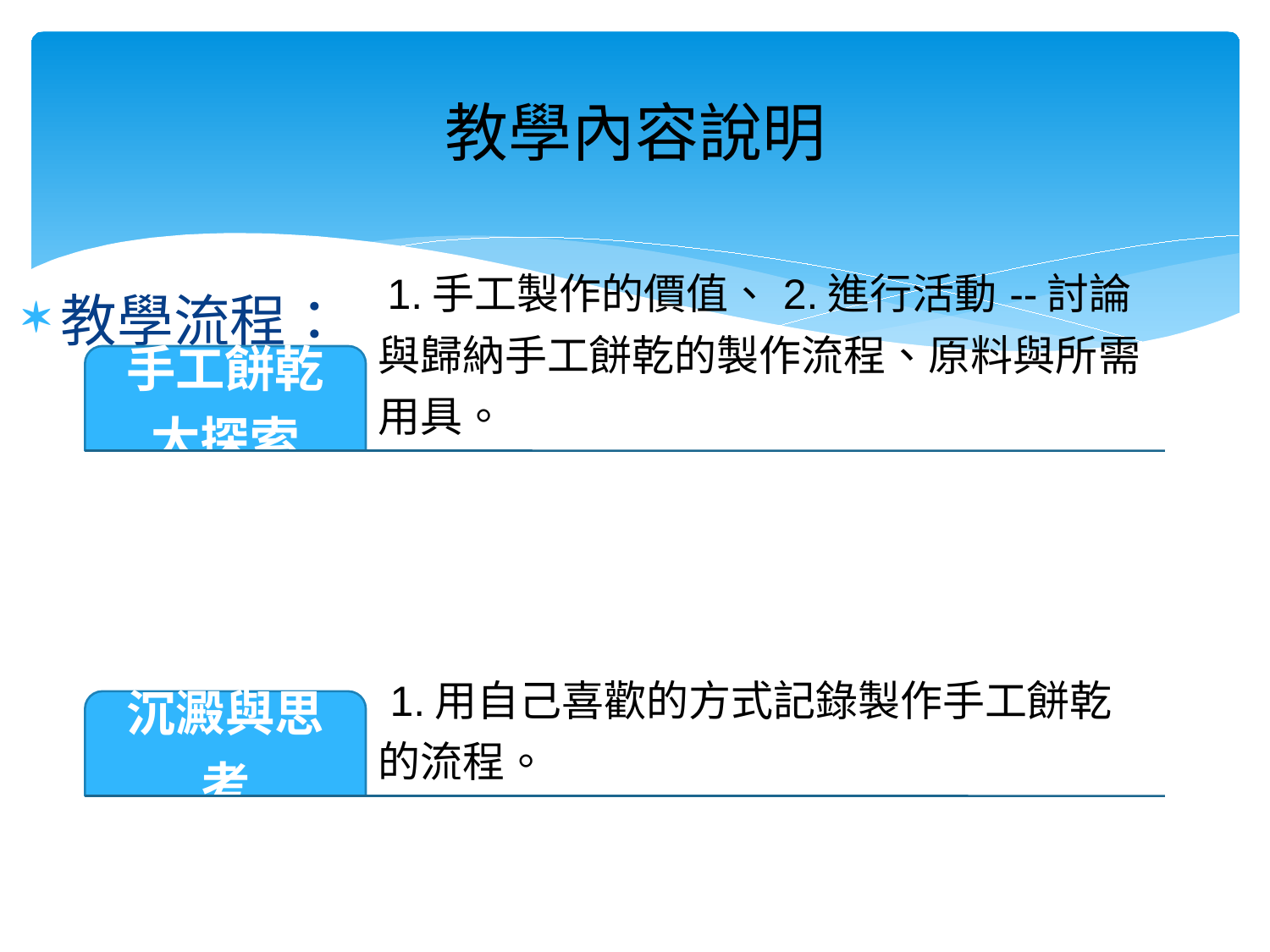

教學內容說明
教學流程：

手工餅乾大探索
 1.手工製作的價值、2.進行活動--討論與歸納手工餅乾的製作流程、原料與所需用具。
沉澱與思考
 1.用自己喜歡的方式記錄製作手工餅乾的流程。